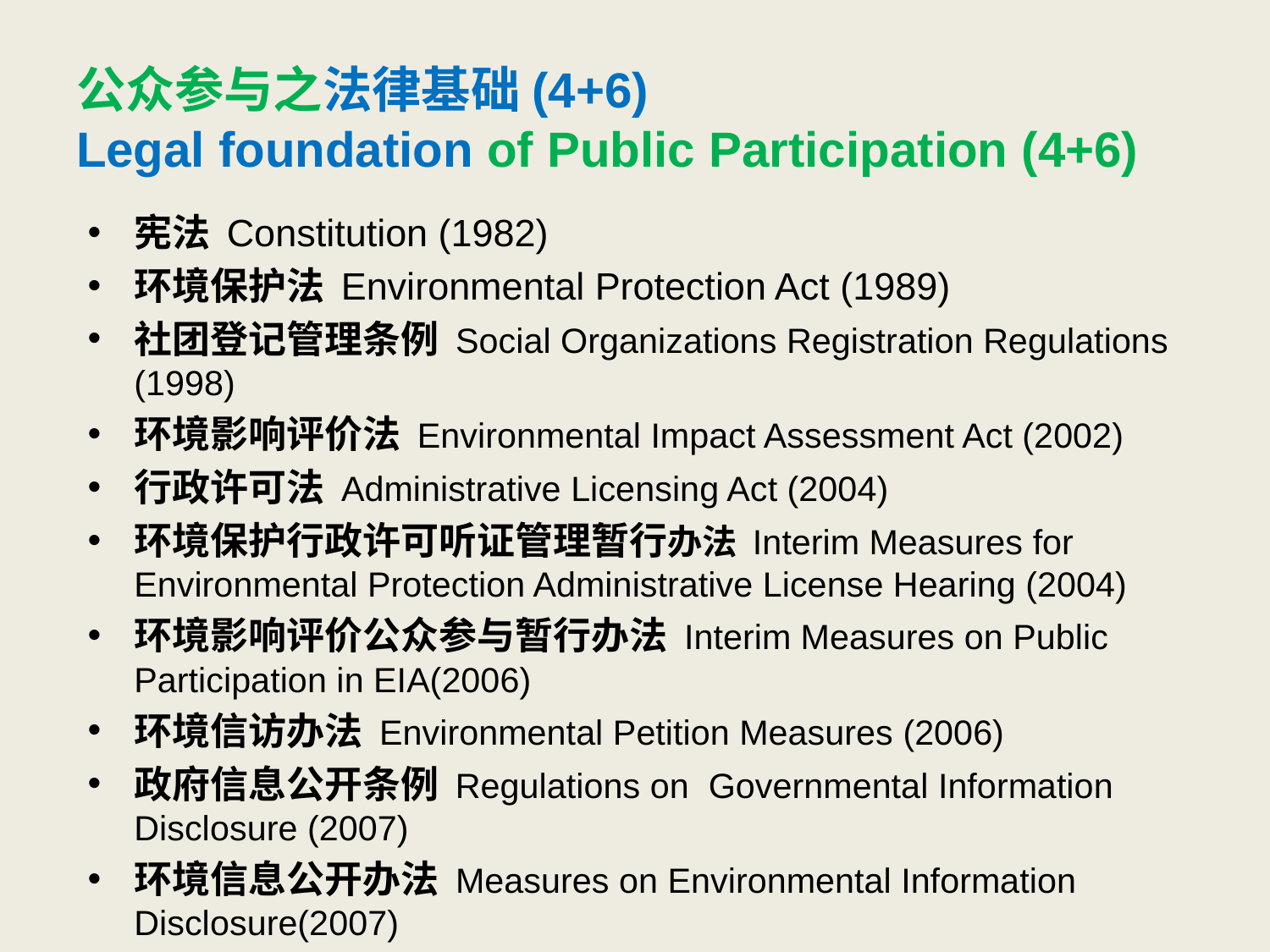

# 公众参与之法律基础(4+6) Legal foundation of Public Participation (4+6)
宪法 Constitution (1982)
环境保护法 Environmental Protection Act (1989)
社团登记管理条例 Social Organizations Registration Regulations (1998)
环境影响评价法 Environmental Impact Assessment Act (2002)
行政许可法 Administrative Licensing Act (2004)
环境保护行政许可听证管理暂行办法 Interim Measures for Environmental Protection Administrative License Hearing (2004)
环境影响评价公众参与暂行办法 Interim Measures on Public Participation in EIA(2006)
环境信访办法 Environmental Petition Measures (2006)
政府信息公开条例 Regulations on  Governmental Information Disclosure (2007)
环境信息公开办法 Measures on Environmental Information Disclosure(2007)